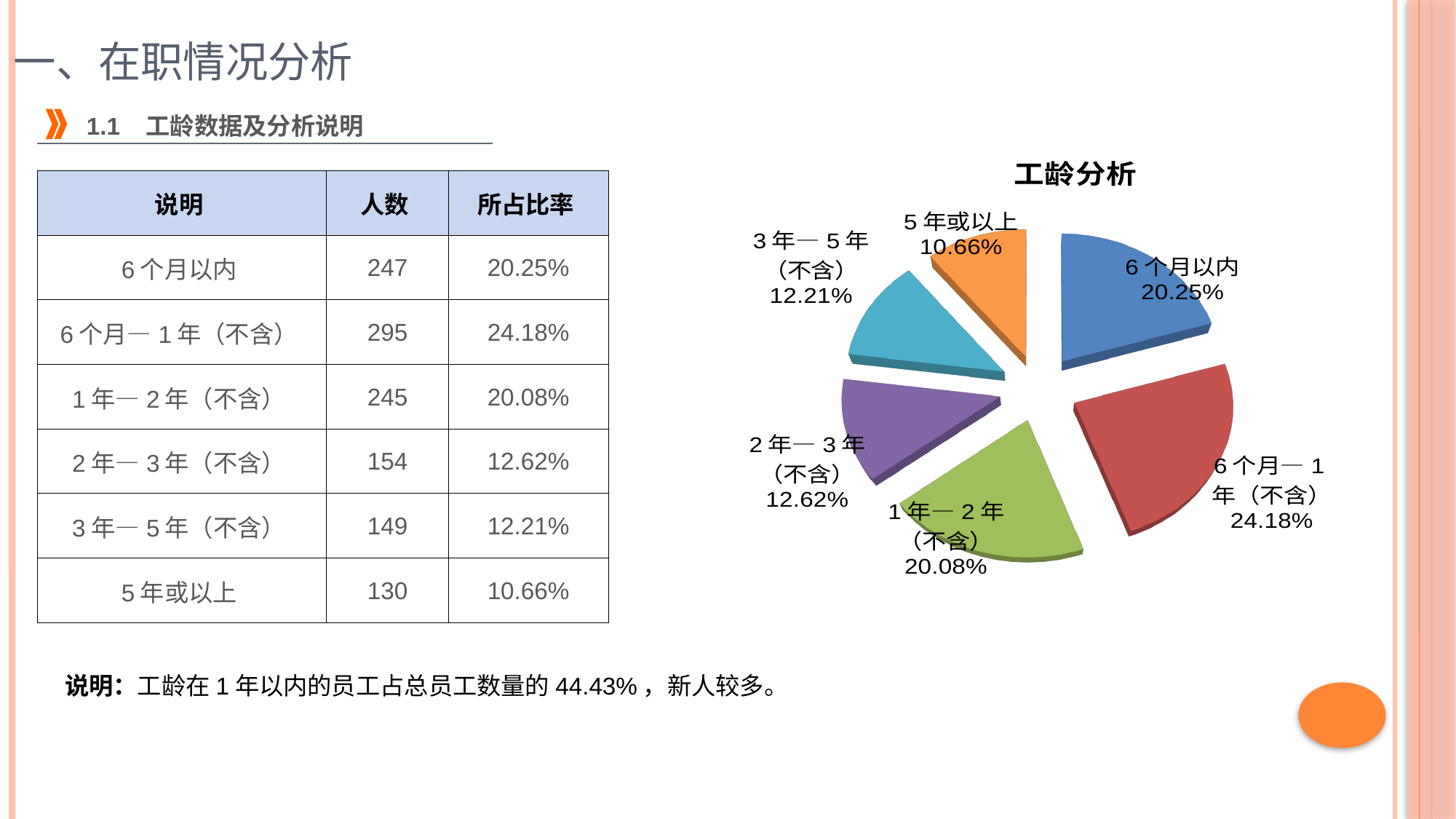

# 一、在职情况分析
1.1   工龄数据及分析说明

[unsupported chart]

| 说明 | 人数 | 所占比率 |
| --- | --- | --- |
| 6个月以内 | 247 | 20.25% |
| 6个月—1年（不含） | 295 | 24.18% |
| 1年—2年（不含） | 245 | 20.08% |
| 2年—3年（不含） | 154 | 12.62% |
| 3年—5年（不含） | 149 | 12.21% |
| 5年或以上 | 130 | 10.66% |
说明：工龄在1年以内的员工占总员工数量的44.43%，新人较多。